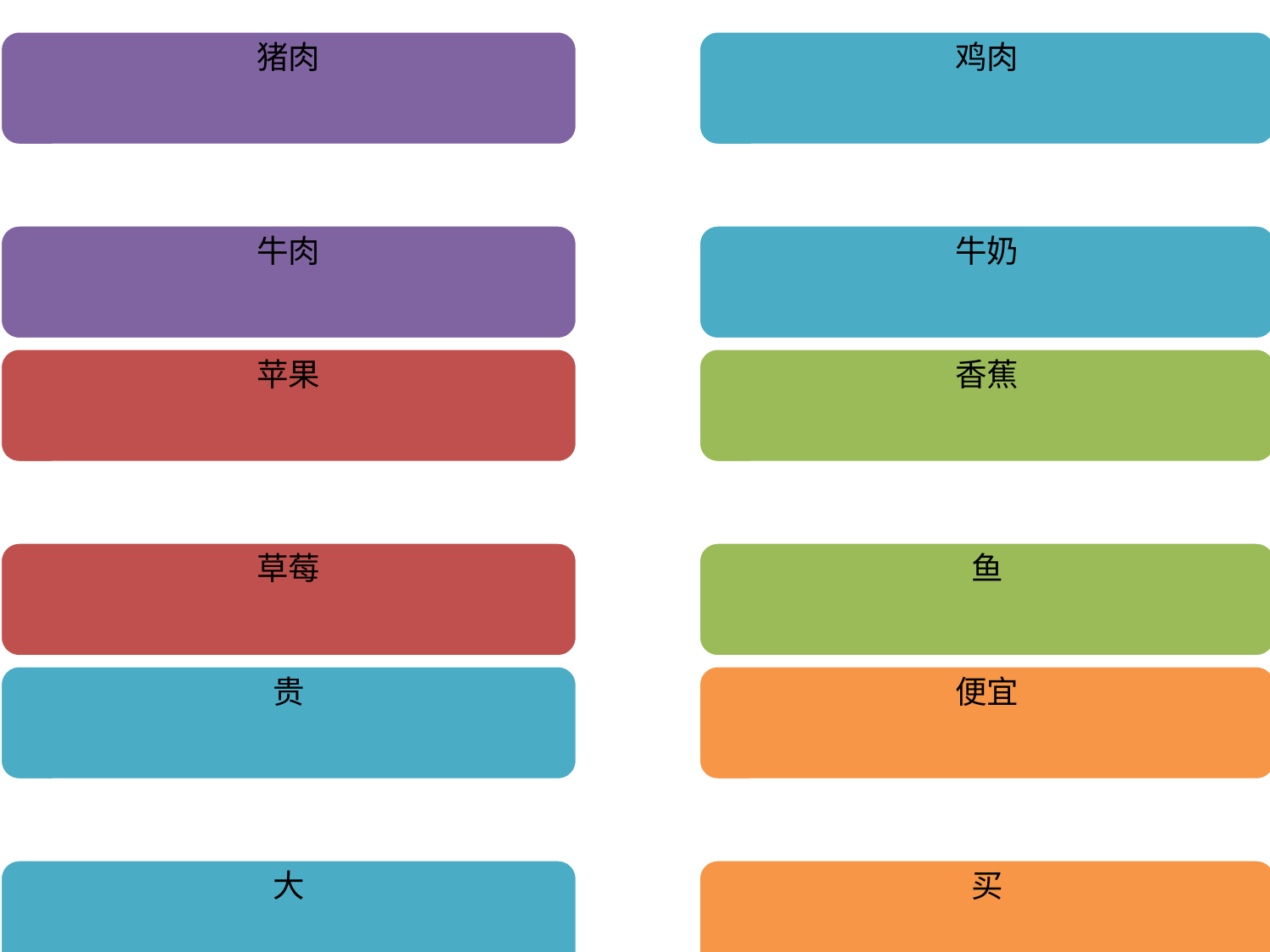

猪肉
鸡肉
牛肉
牛奶
苹果
香蕉
草莓
鱼
贵
便宜
大
买